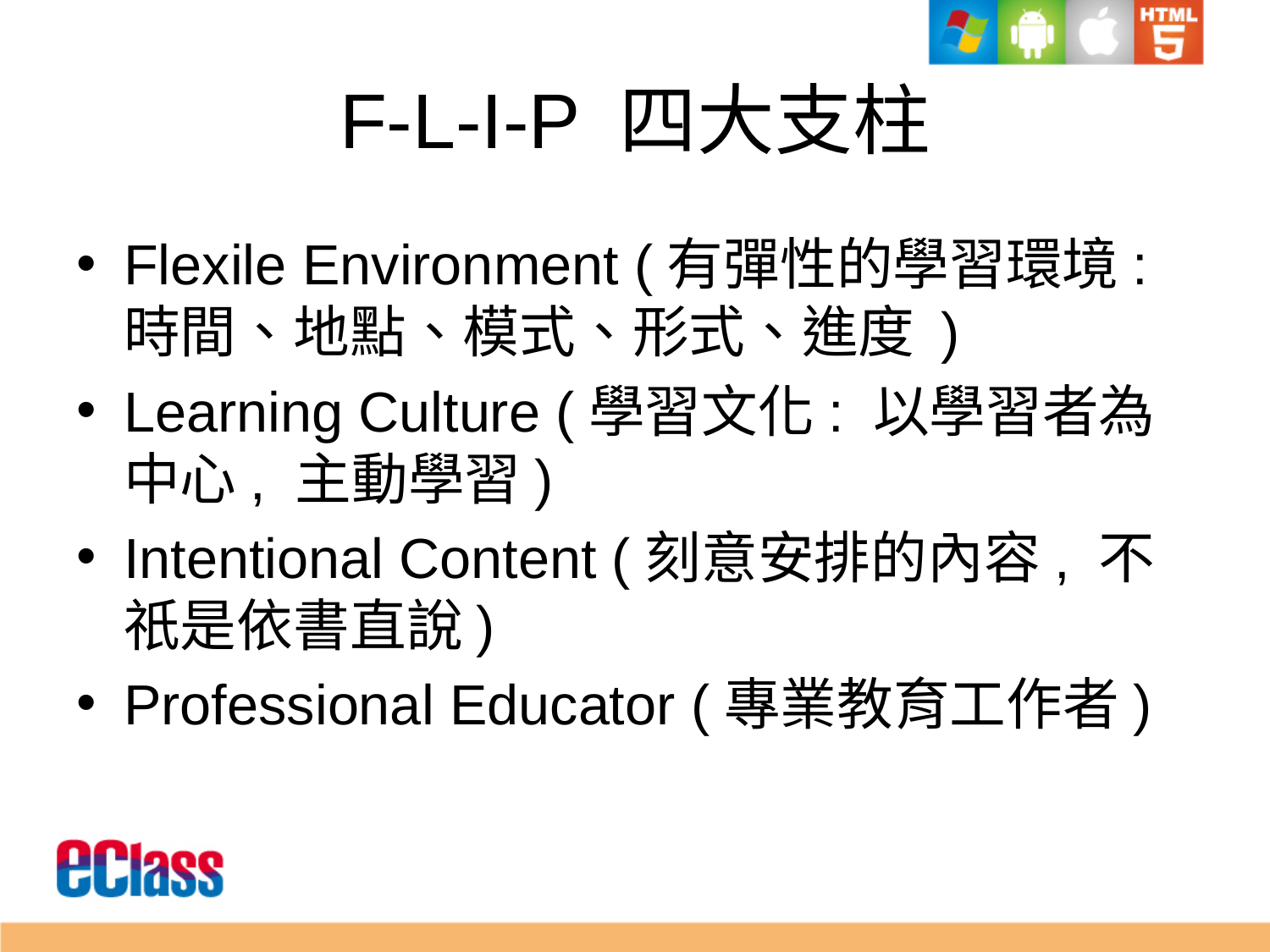

# F-L-I-P 四大支柱
Flexile Environment (有彈性的學習環境: 時間、地點、模式、形式、進度 )
Learning Culture (學習文化: 以學習者為中心, 主動學習)
Intentional Content (刻意安排的內容, 不祇是依書直說)
Professional Educator (專業教育工作者)